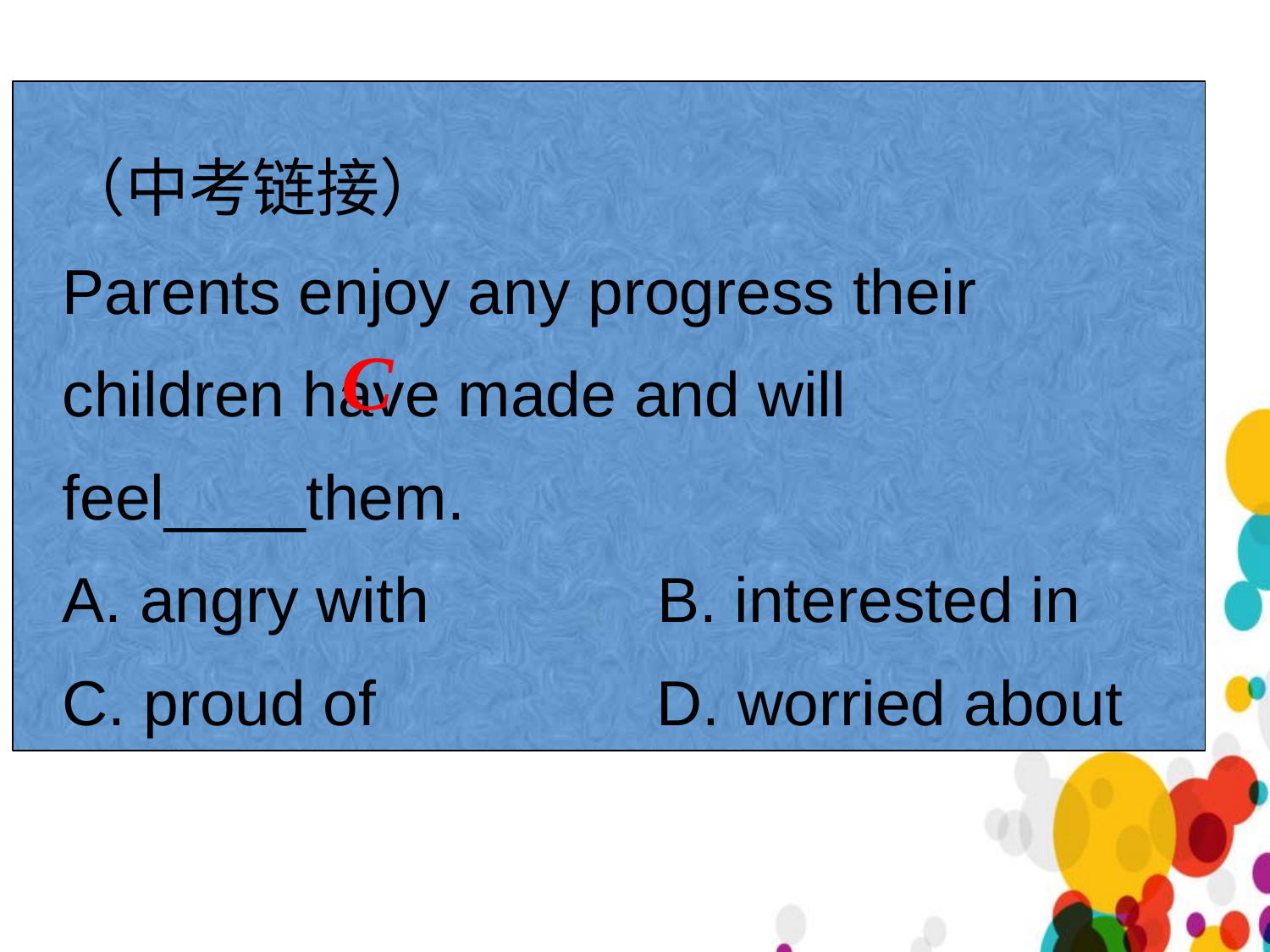

（中考链接）
Parents enjoy any progress their children have made and will feel____them.
A. angry with             B. interested in
C. proud of                D. worried about

2. Tilly’s teacher was very proud of her.
     ▲be proud of  sb. 为某人感到自豪
    Jack is very proud of his model plane.
    杰克为他的飞机模型感到自豪。
 C